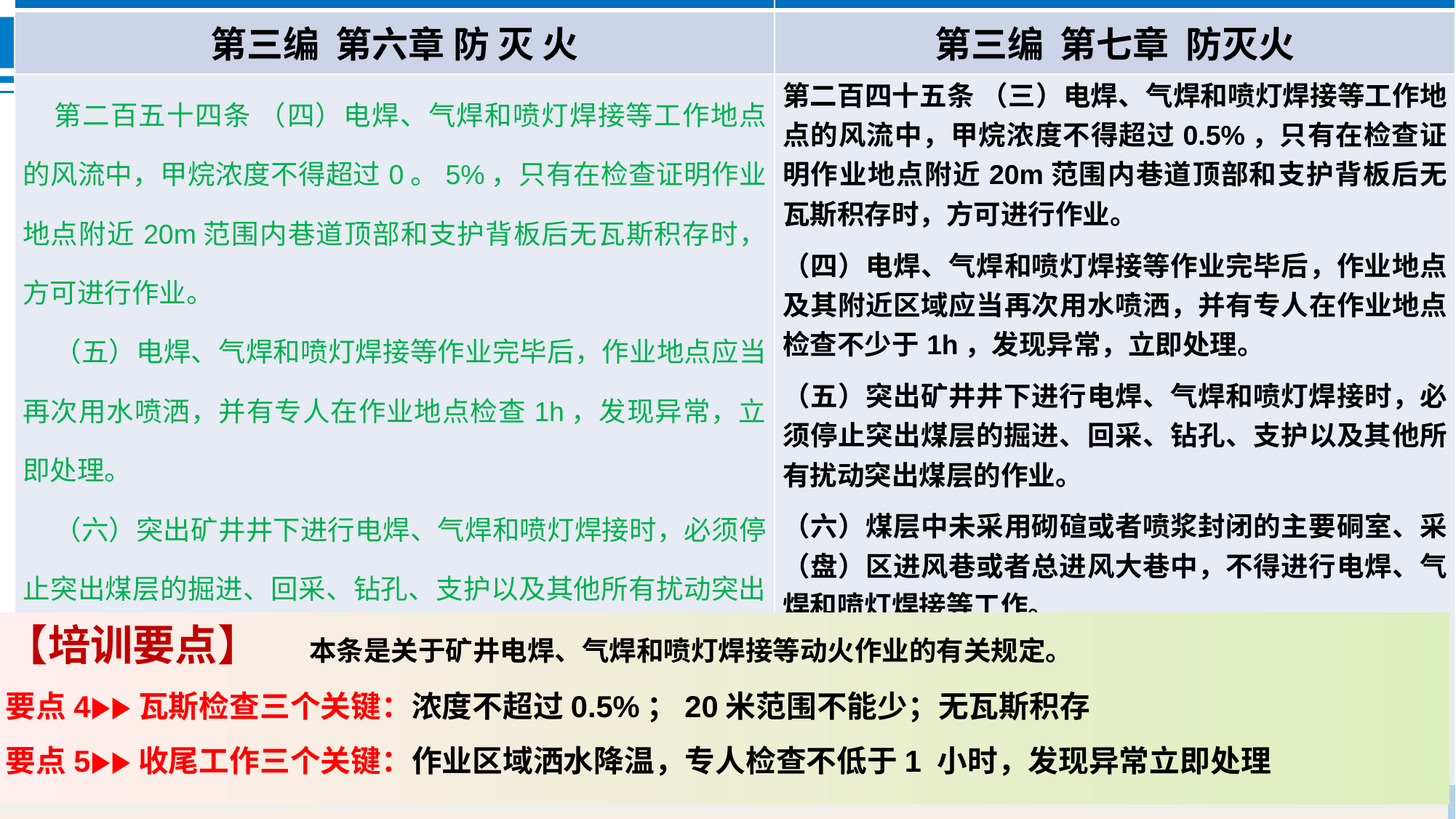

| 《煤矿安全规程》（2022版） | 《煤矿安全规程》（2025版） |
| --- | --- |
| 第三编 第六章 防 灭 火 | 第三编 第七章 防灭火 |
| 第二百五十四条 （四）电焊、气焊和喷灯焊接等工作地点的风流中，甲烷浓度不得超过0。5%，只有在检查证明作业地点附近20m范围内巷道顶部和支护背板后无瓦斯积存时，方可进行作业。 （五）电焊、气焊和喷灯焊接等作业完毕后，作业地点应当再次用水喷洒，并有专人在作业地点检查1h，发现异常，立即处理。 （六）突出矿井井下进行电焊、气焊和喷灯焊接时，必须停止突出煤层的掘进、回采、钻孔、支护以及其他所有扰动突出煤层的作业。 煤层中未采用砌碹或者喷浆封闭的主要硐室和主要进风大巷中，不得进行电焊、气焊和喷灯焊接等工作。 | 第二百四十五条 （三）电焊、气焊和喷灯焊接等工作地点的风流中，甲烷浓度不得超过0.5%，只有在检查证明作业地点附近20m范围内巷道顶部和支护背板后无瓦斯积存时，方可进行作业。 （四）电焊、气焊和喷灯焊接等作业完毕后，作业地点及其附近区域应当再次用水喷洒，并有专人在作业地点检查不少于1h，发现异常，立即处理。 （五）突出矿井井下进行电焊、气焊和喷灯焊接时，必须停止突出煤层的掘进、回采、钻孔、支护以及其他所有扰动突出煤层的作业。 （六）煤层中未采用砌碹或者喷浆封闭的主要硐室、采（盘）区进风巷或者总进风大巷中，不得进行电焊、气焊和喷灯焊接等工作。 （七）动火作业应当在视频监视、增设不燃材料围挡条件下进行。 |
【培训要点】      本条是关于矿井电焊、气焊和喷灯焊接等动火作业的有关规定。
要点4▶▶瓦斯检查三个关键：浓度不超过0.5%；20米范围不能少；无瓦斯积存
要点5▶▶收尾工作三个关键：作业区域洒水降温，专人检查不低于1 小时，发现异常立即处理